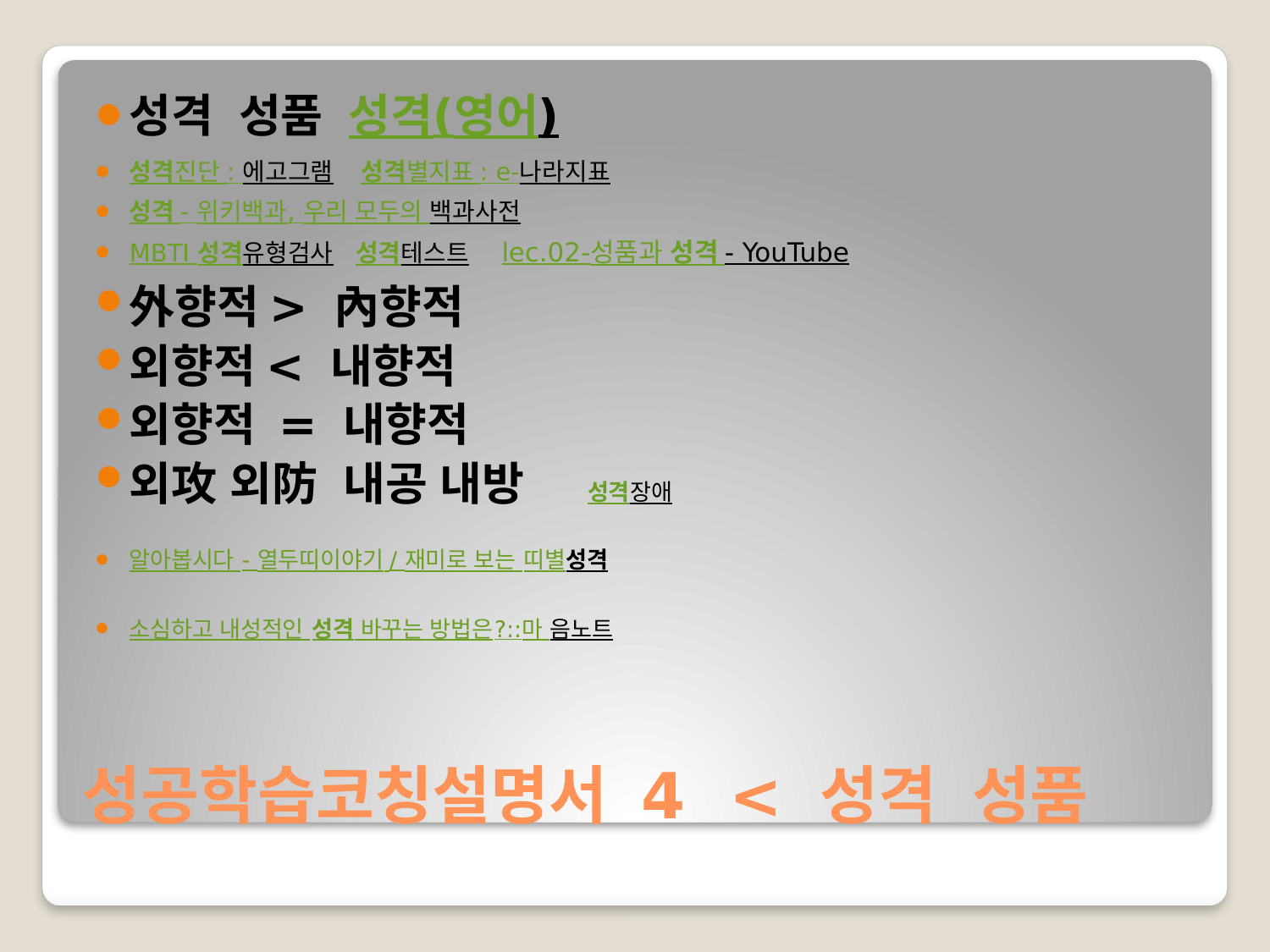

성격  성품  성격(영어)
성격진단 : 에고그램     성격별지표 : e-나라지표
성격 - 위키백과, 우리 모두의 백과사전
MBTI 성격유형검사    성격테스트     lec.02-성품과 성격 - YouTube
外향적> 內향적
외향적< 내향적
외향적 = 내향적
외攻 외防  내공 내방     성격장애

알아봅시다 - 열두띠이야기 / 재미로 보는 띠별성격

소심하고 내성적인 성격 바꾸는 방법은?::마 음노트
# 성공학습코칭설명서 4  < 성격  성품